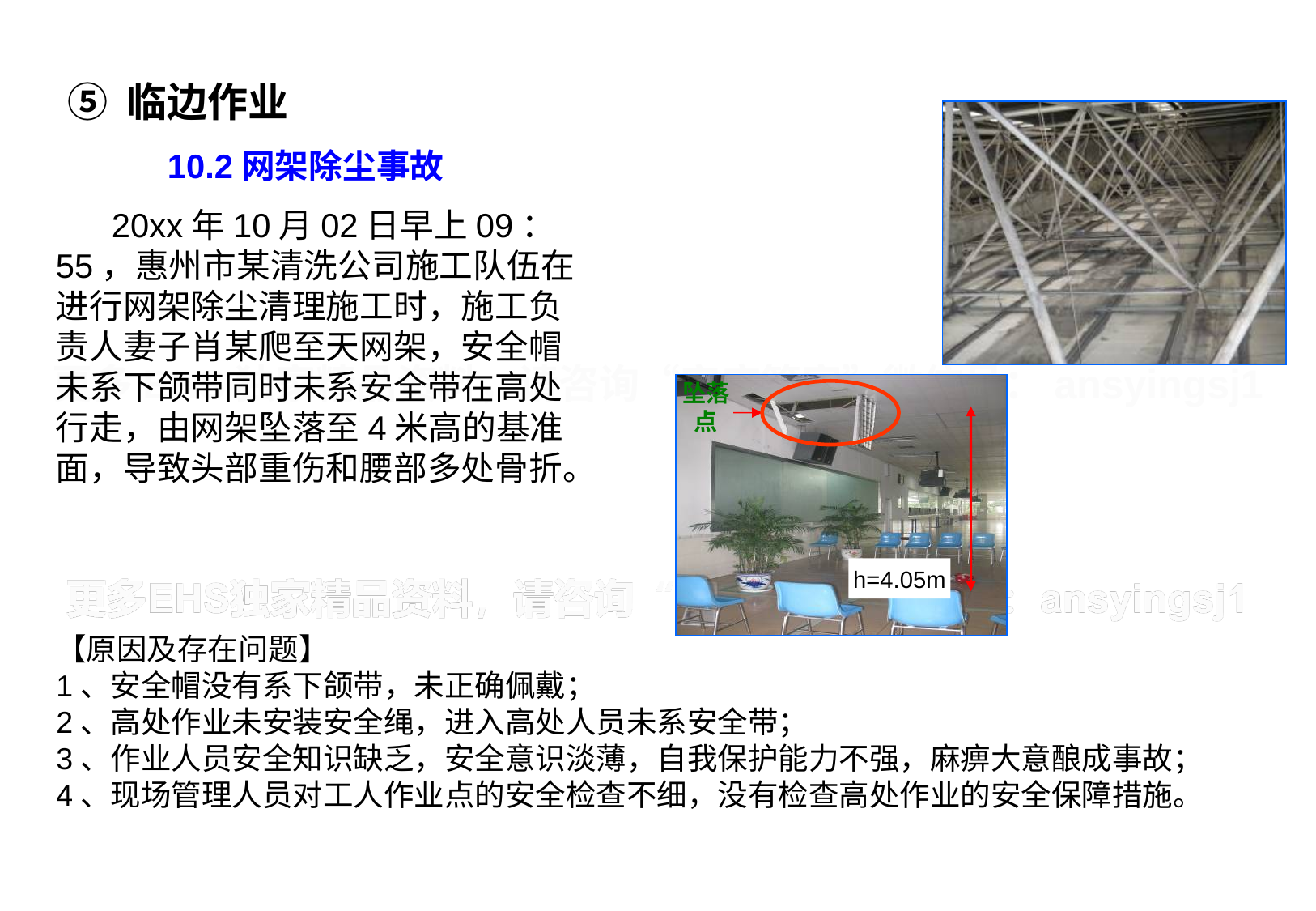

⑤ 临边作业

            10.2网架除尘事故

      20xx年10月02日早上09：55，惠州市某清洗公司施工队伍在进行网架除尘清理施工时，施工负责人妻子肖某爬至天网架，安全帽未系下颌带同时未系安全带在高处行走，由网架坠落至4米高的基准面，导致头部重伤和腰部多处骨折。
坠落点

h=4.05m
【原因及存在问题】
1、安全帽没有系下颌带，未正确佩戴；
2、高处作业未安装安全绳，进入高处人员未系安全带；
3、作业人员安全知识缺乏，安全意识淡薄，自我保护能力不强，麻痹大意酿成事故；
4、现场管理人员对工人作业点的安全检查不细，没有检查高处作业的安全保障措施。